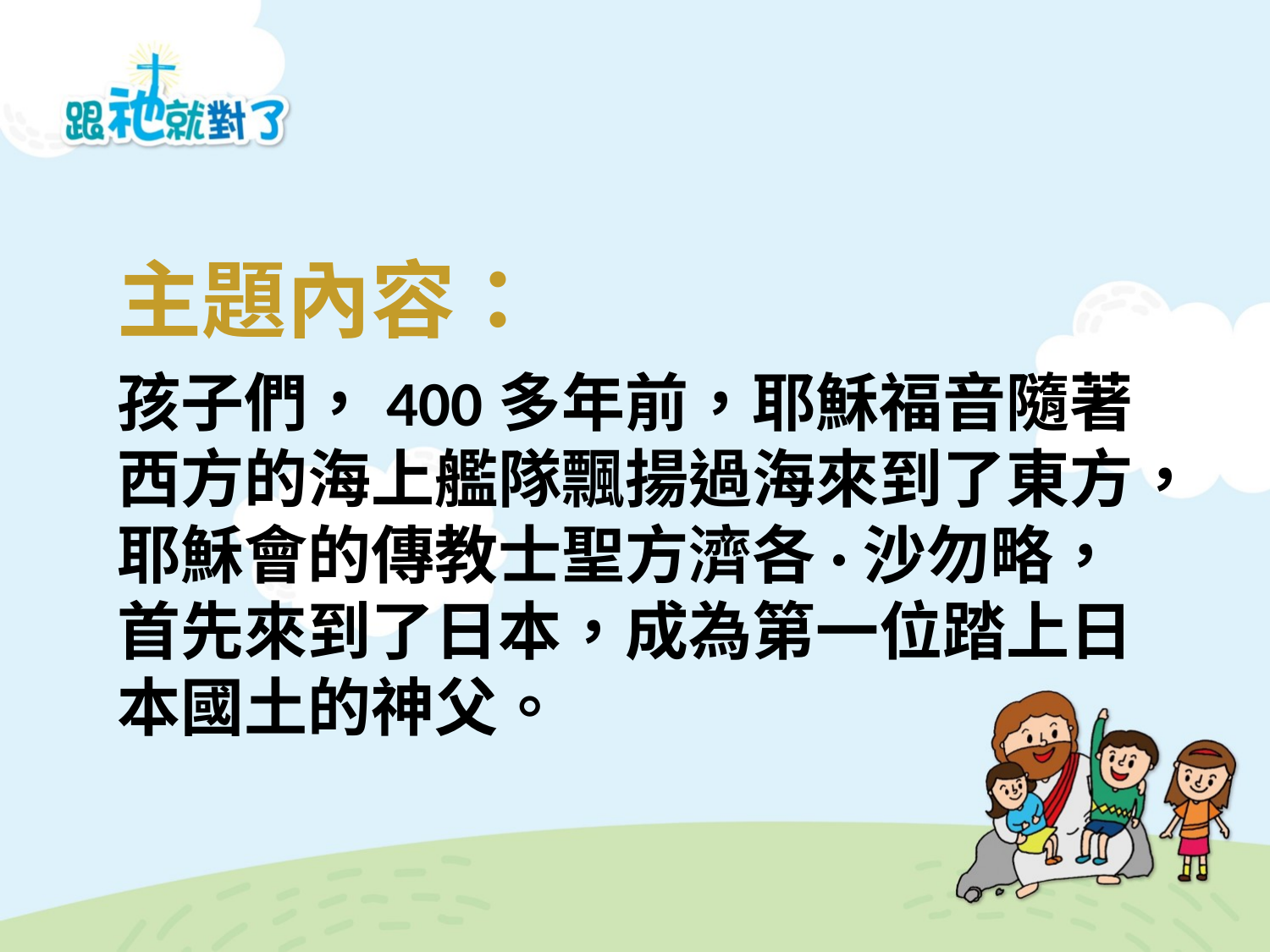

主題內容：
孩子們，400多年前，耶穌福音隨著西方的海上艦隊飄揚過海來到了東方，耶穌會的傳教士聖方濟各·沙勿略，首先來到了日本，成為第一位踏上日本國土的神父。